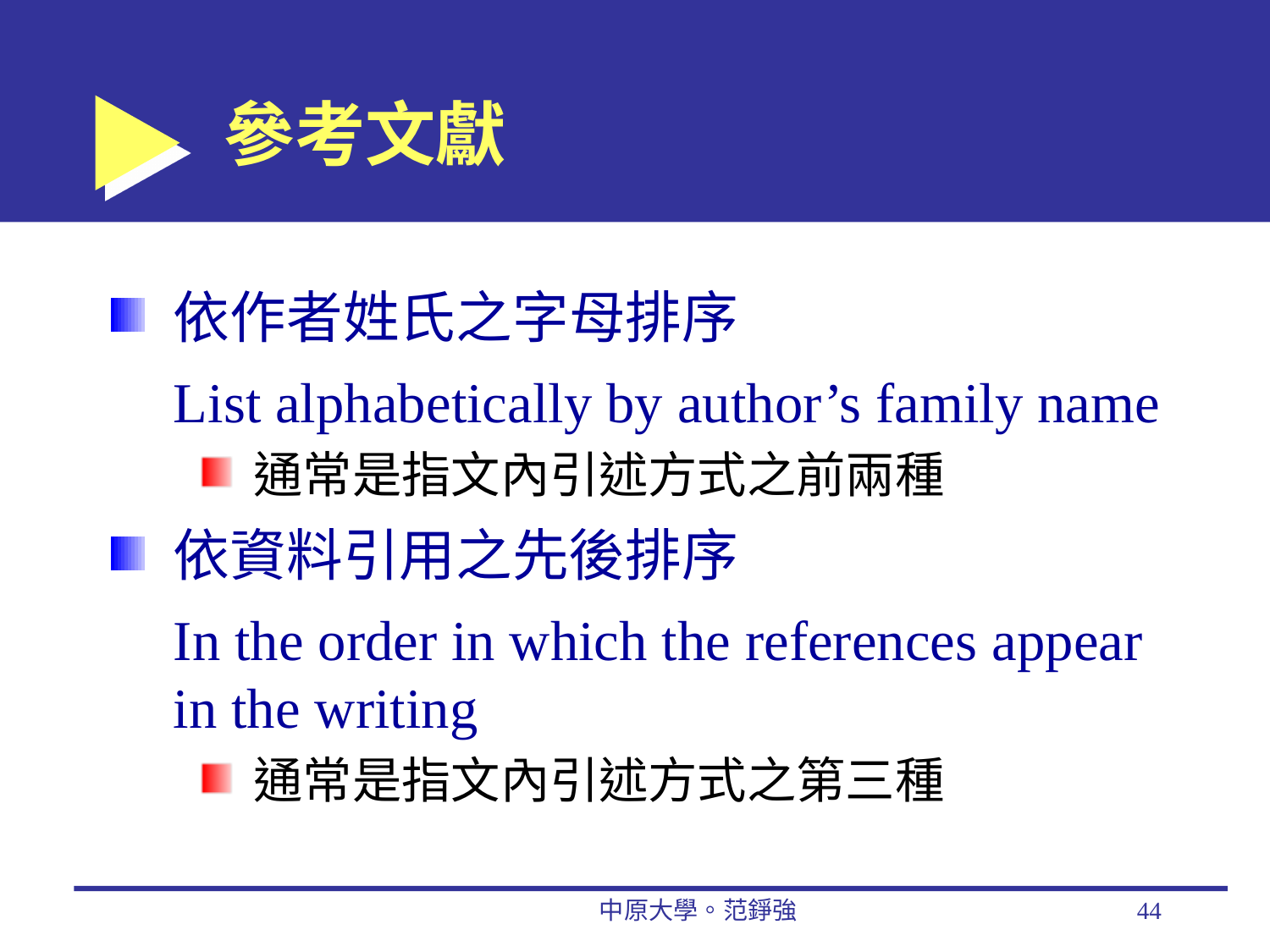

# 參考文獻
依作者姓氏之字母排序
	List alphabetically by author’s family name
通常是指文內引述方式之前兩種
依資料引用之先後排序
	In the order in which the references appear in the writing
通常是指文內引述方式之第三種
中原大學。范錚強
44